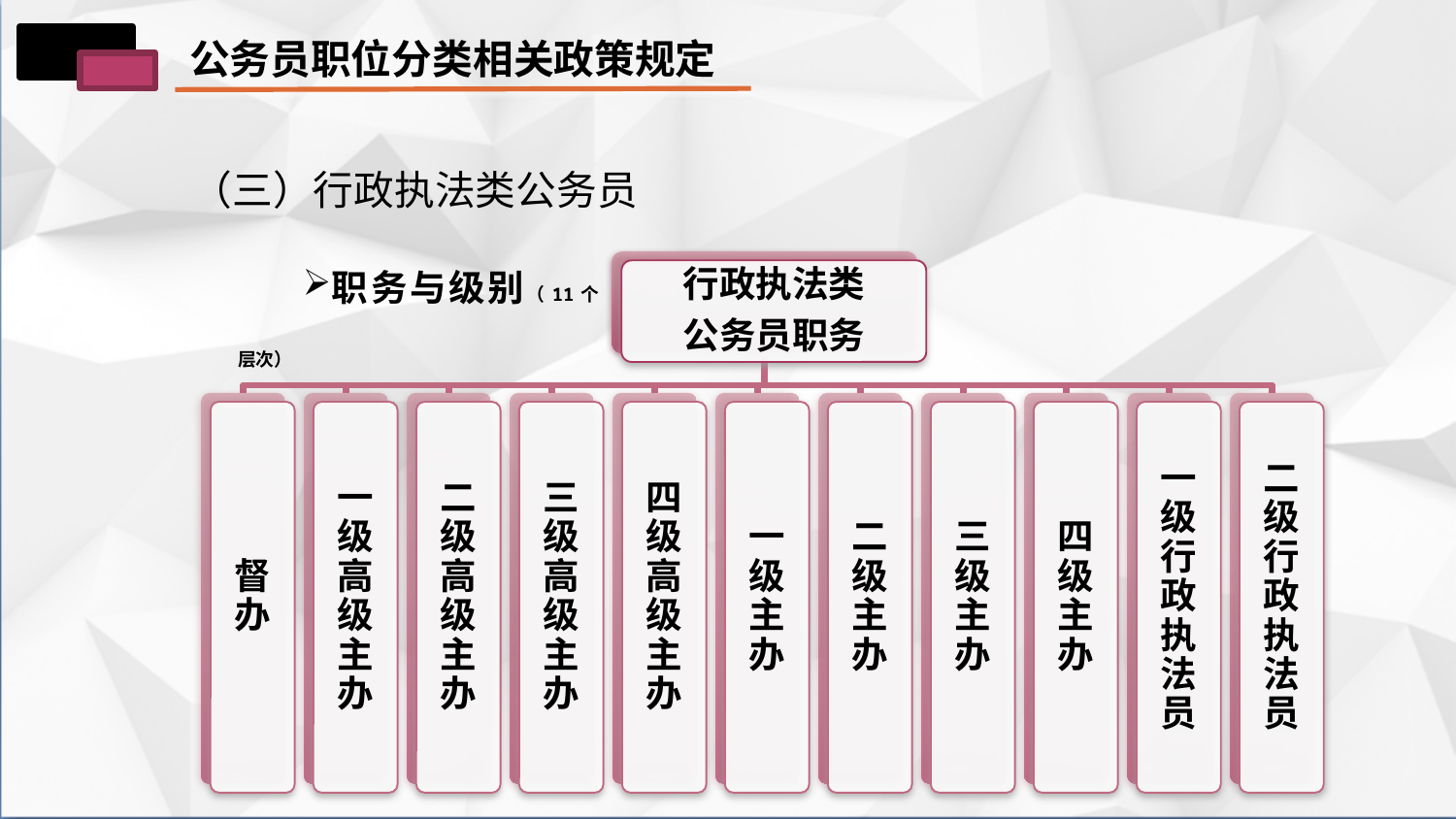

公务员职位分类相关政策规定

（三）行政执法类公务员
职务与级别（11个层次）

行政执法类
公务员职务
督办
一级高级主办
二级高级主办
三级高级主办
四级高级主办
一级主办
二级主办
三级主办
四级主办
一级行政执法员
二级行政执法员